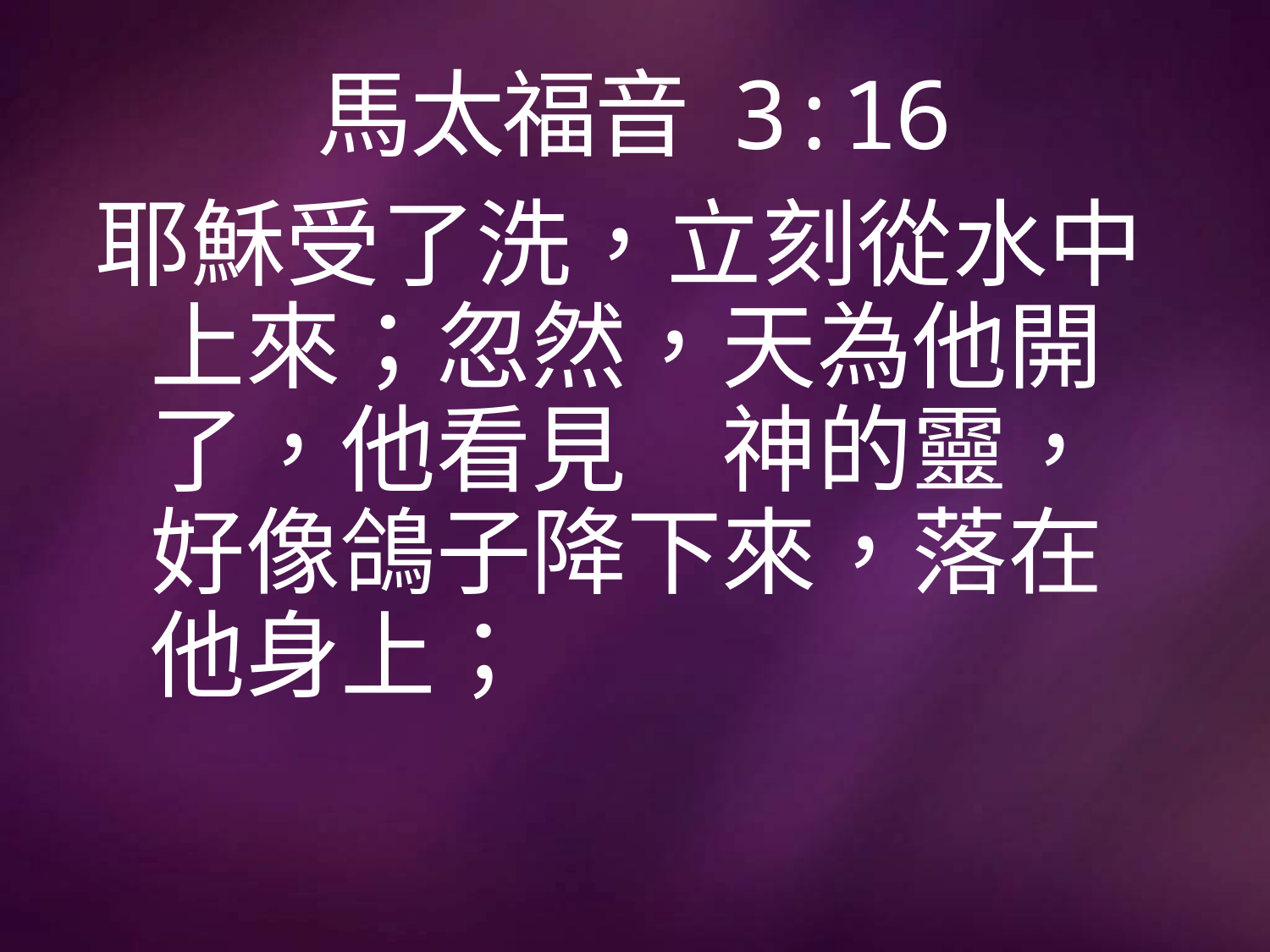

# 馬太福音 3:16
耶穌受了洗，立刻從水中上來；忽然，天為他開了，他看見　神的靈，好像鴿子降下來，落在他身上；